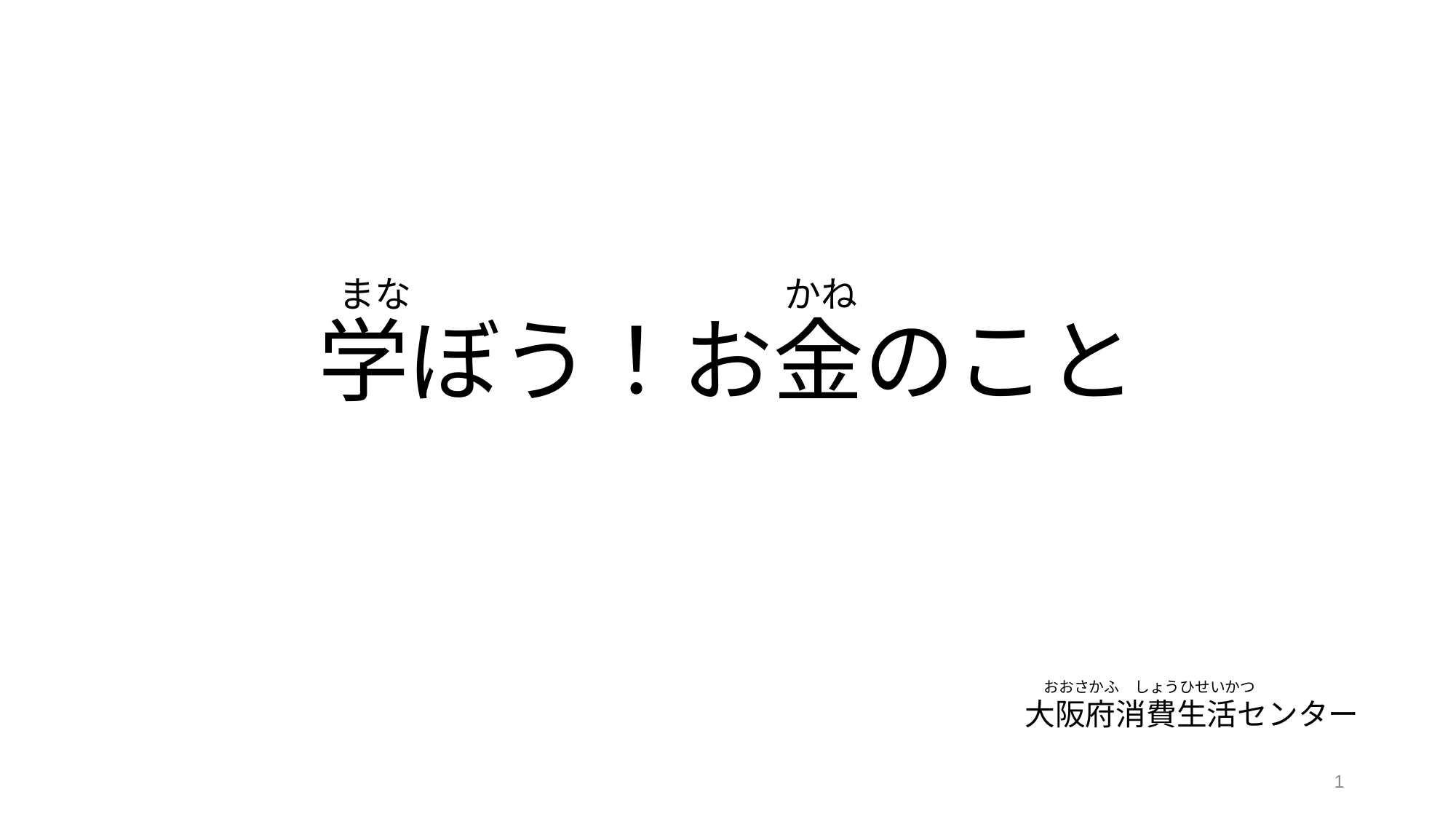

# 学ぼう！お金のこと
まな
かね
おおさかふ　しょうひせいかつ
大阪府消費生活センター
1